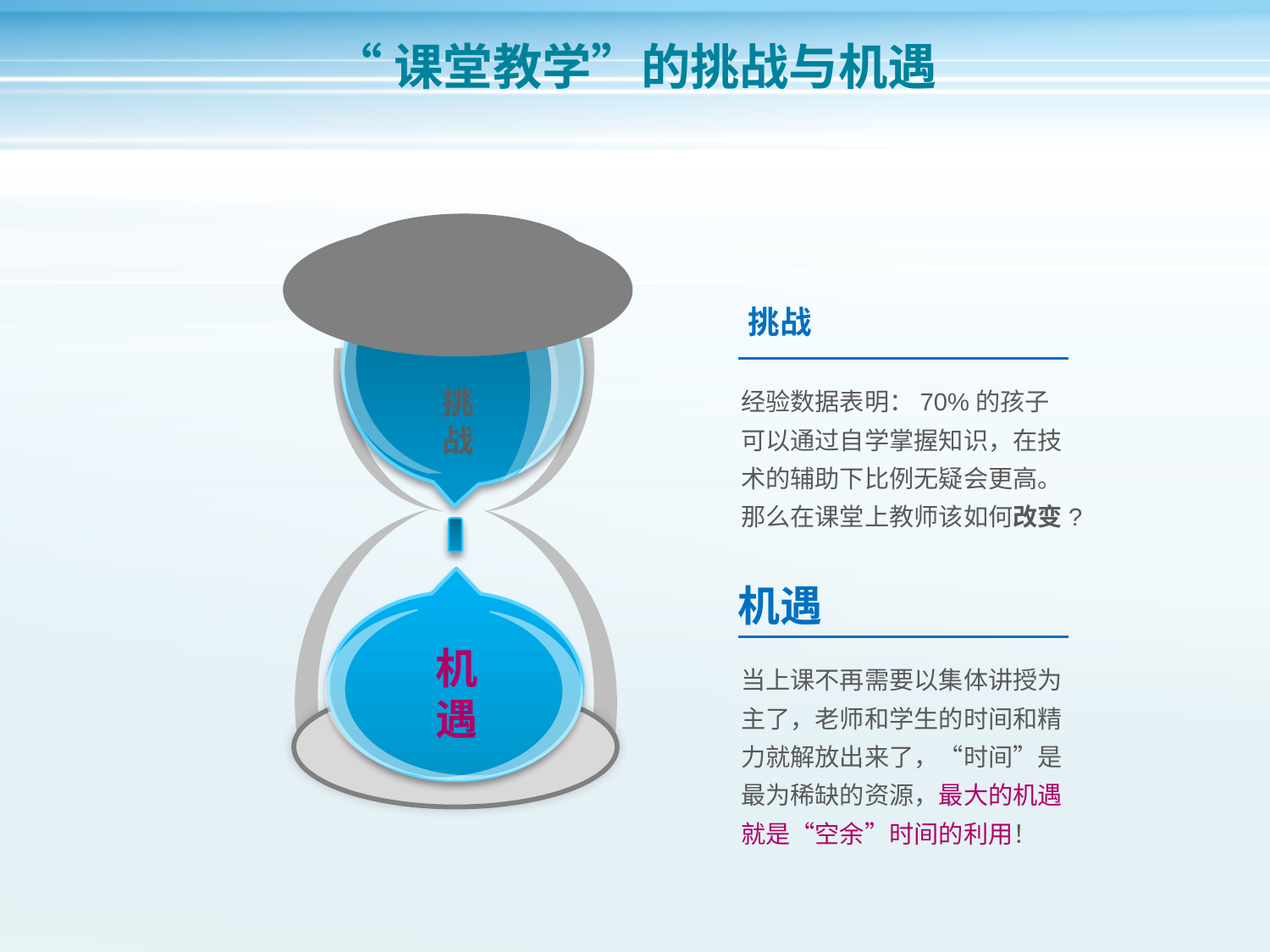

# “课堂教学”的挑战与机遇

挑战

经验数据表明：70%的孩子可以通过自学掌握知识，在技术的辅助下比例无疑会更高。那么在课堂上教师该如何改变?
挑战

机遇

机遇
当上课不再需要以集体讲授为主了，老师和学生的时间和精力就解放出来了，“时间”是最为稀缺的资源，最大的机遇就是“空余”时间的利用！